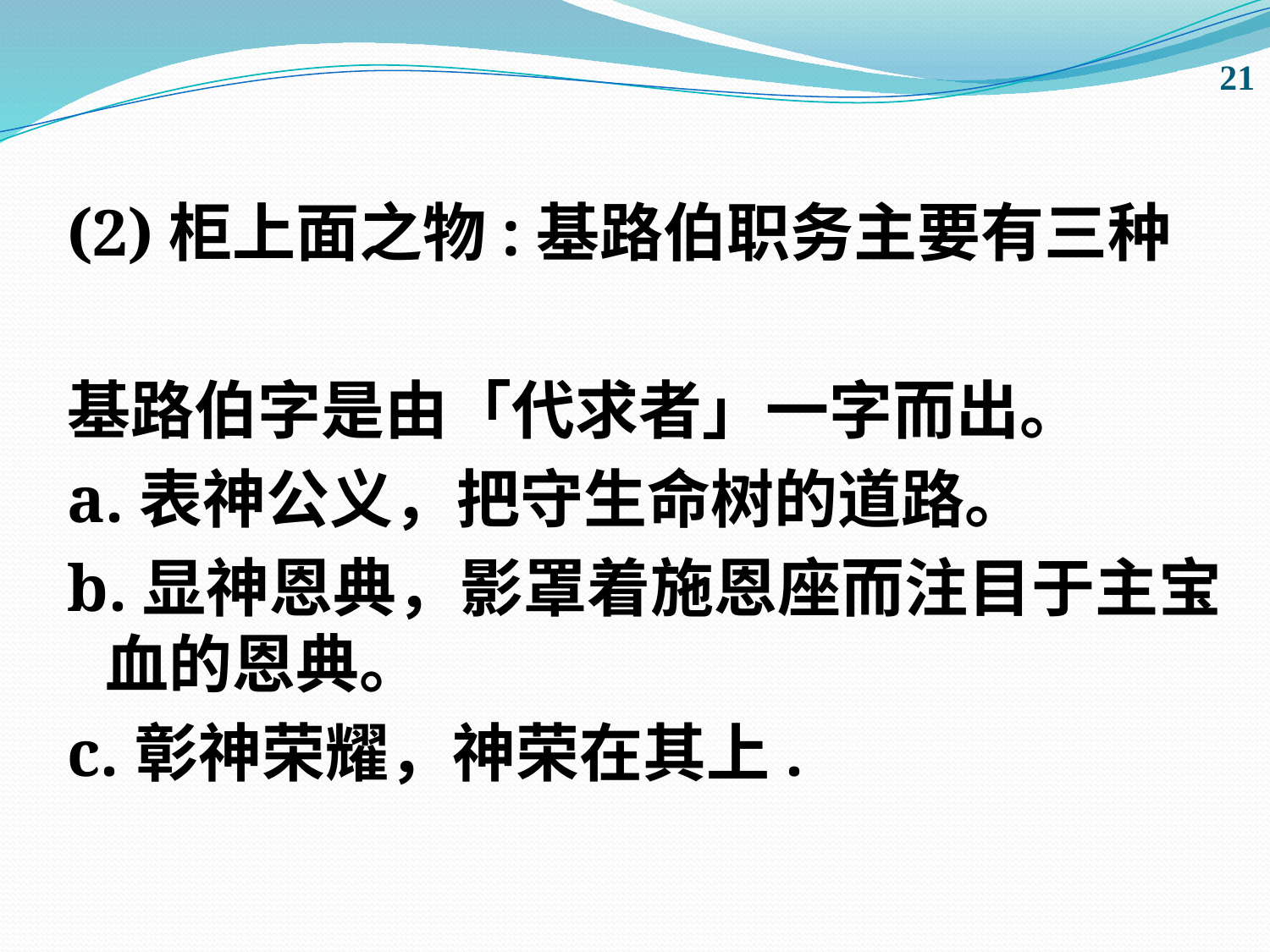

21
(2)柜上面之物:基路伯职务主要有三种

基路伯字是由「代求者」一字而出。
a.表神公义，把守生命树的道路。
b.显神恩典，影罩着施恩座而注目于主宝血的恩典。
c.彰神荣耀，神荣在其上.